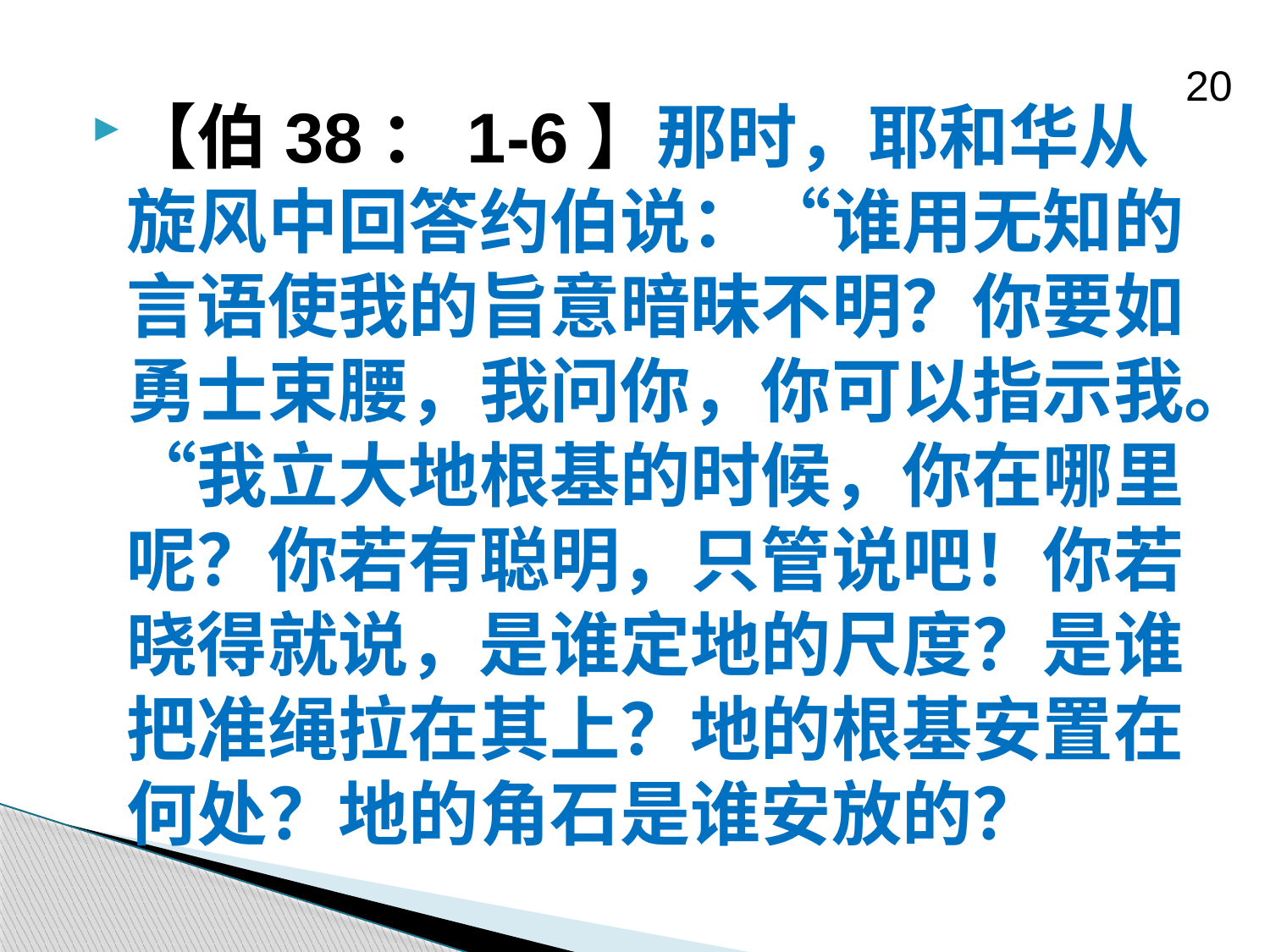

20
【伯38：1-6】那时，耶和华从旋风中回答约伯说：“谁用无知的言语使我的旨意暗昧不明？你要如勇士束腰，我问你，你可以指示我。“我立大地根基的时候，你在哪里呢？你若有聪明，只管说吧！你若晓得就说，是谁定地的尺度？是谁把准绳拉在其上？地的根基安置在何处？地的角石是谁安放的？